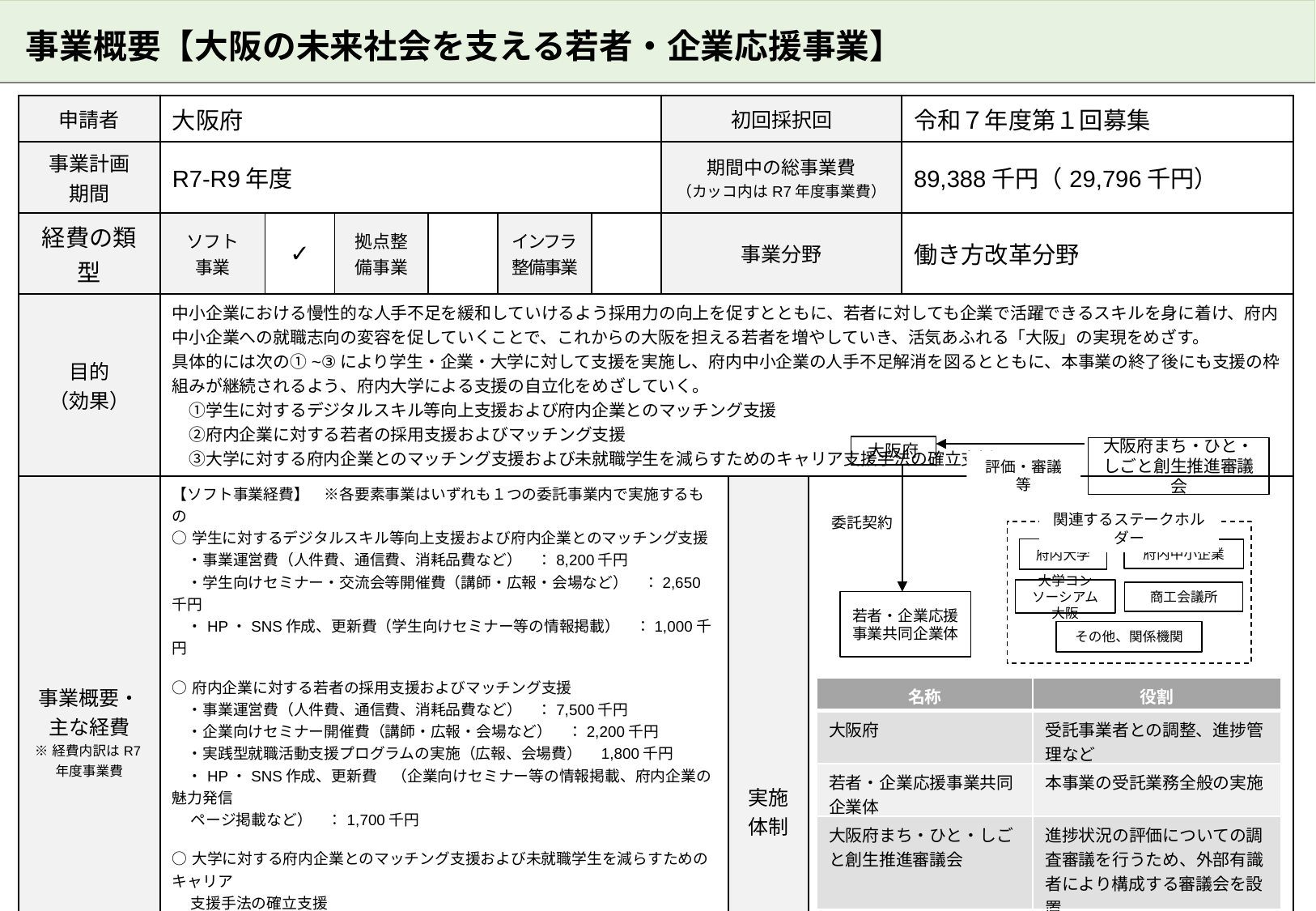

事業概要【大阪の未来社会を支える若者・企業応援事業】
| 申請者 | 大阪府 |  |  |  |  |  | 初回採択回 |  | 令和７年度第１回募集 | 令和７年度第１回募集 |
| --- | --- | --- | --- | --- | --- | --- | --- | --- | --- | --- |
| 事業計画 期間 | R7-R9年度 |  |  |  |  |  | 期間中の総事業費 （カッコ内はR7年度事業費） |  | 180,000千円（66,000千円） | 89,388千円（29,796千円） |
| 経費の類型 | ソフト 事業 | ✓ | 拠点整備事業 |  | インフラ 整備事業 |  | 事業分野 |  | 観光分野 | 働き方改革分野 |
| 目的 （効果） | 中小企業における慢性的な人手不足を緩和していけるよう採用力の向上を促すとともに、若者に対しても企業で活躍できるスキルを身に着け、府内中小企業への就職志向の変容を促していくことで、これからの大阪を担える若者を増やしていき、活気あふれる「大阪」の実現をめざす。 具体的には次の①~③により学生・企業・大学に対して支援を実施し、府内中小企業の人手不足解消を図るとともに、本事業の終了後にも支援の枠組みが継続されるよう、府内大学による支援の自立化をめざしていく。 　①学生に対するデジタルスキル等向上支援および府内企業とのマッチング支援 　②府内企業に対する若者の採用支援およびマッチング支援 　③大学に対する府内企業とのマッチング支援および未就職学生を減らすためのキャリア支援手法の確立支援 |  |  |  |  |  |  |  |  |  |
| 事業概要・ 主な経費 ※経費内訳はR7年度事業費 | 【ソフト事業経費】　※各要素事業はいずれも１つの委託事業内で実施するもの ○学生に対するデジタルスキル等向上支援および府内企業とのマッチング支援 　・事業運営費（人件費、通信費、消耗品費など）　：8,200千円 　・学生向けセミナー・交流会等開催費（講師・広報・会場など）　：2,650千円 　・HP・SNS作成、更新費（学生向けセミナー等の情報掲載）　：1,000千円 ○府内企業に対する若者の採用支援およびマッチング支援 　・事業運営費（人件費、通信費、消耗品費など）　：7,500千円 　・企業向けセミナー開催費（講師・広報・会場など）　：2,200千円 　・実践型就職活動支援プログラムの実施（広報、会場費）　1,800千円 　・HP・SNS作成、更新費　（企業向けセミナー等の情報掲載、府内企業の魅力発信 　 ページ掲載など）　：1,700千円 ○大学に対する府内企業とのマッチング支援および未就職学生を減らすためのキャリア 　 支援手法の確立支援 　・事業運営費（人件費、通信費、消耗品費など）　：3,546千円 　・大学教職員向けセミナー・交流会開催費（講師・広報・会場など）　：1,200千円 |  |  |  |  |  |  | 実施 体制 |  |  |
| KPI ※カッコ内の数値は最終事業年度までの「KPI増加分の累計」の目標値 | ①府内企業に就職した学生の数（＋1,200人） ②本事業に参加した学生数（＋6,900人） ③新卒採用等、若者の採用力強化に取り組む（取組む予定の）府内企業数 （＋900社） ④本事業に参加した企業数（＋1,440社） |  |  |  |  |  |  |  |  |  |
大阪府
評価・審議等
委託契約
若者・企業応援事業共同企業体
大阪府まち・ひと・しごと創生推進審議会
関連するステークホルダー

府内大学
府内中小企業
大学コンソーシアム大阪
商工会議所
その他、関係機関
| 名称 | 役割 |
| --- | --- |
| 大阪府 | 受託事業者との調整、進捗管理など |
| 若者・企業応援事業共同企業体 | 本事業の受託業務全般の実施 |
| 大阪府まち・ひと・しごと創生推進審議会 | 進捗状況の評価についての調査審議を行うため、外部有識者により構成する審議会を設置 |